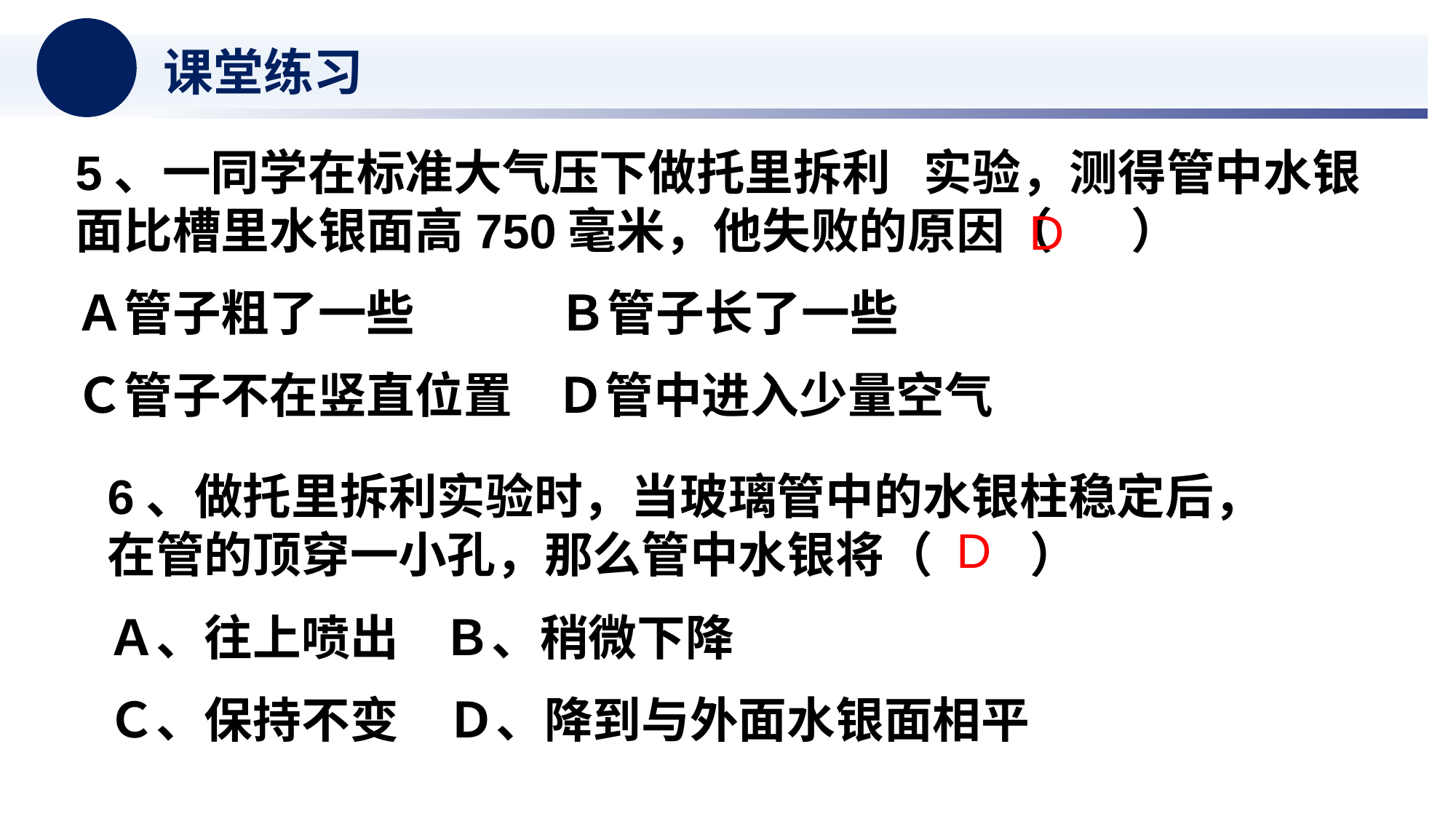

课堂练习

5、一同学在标准大气压下做托里拆利   实验，测得管中水银面比槽里水银面高750毫米，他失败的原因（       ）
Ａ管子粗了一些             Ｂ管子长了一些
Ｃ管子不在竖直位置    Ｄ管中进入少量空气
D
6、做托里拆利实验时，当玻璃管中的水银柱稳定后，在管的顶穿一小孔，那么管中水银将（　　）
Ａ、往上喷出    Ｂ、稍微下降
Ｃ、保持不变　Ｄ、降到与外面水银面相平
D